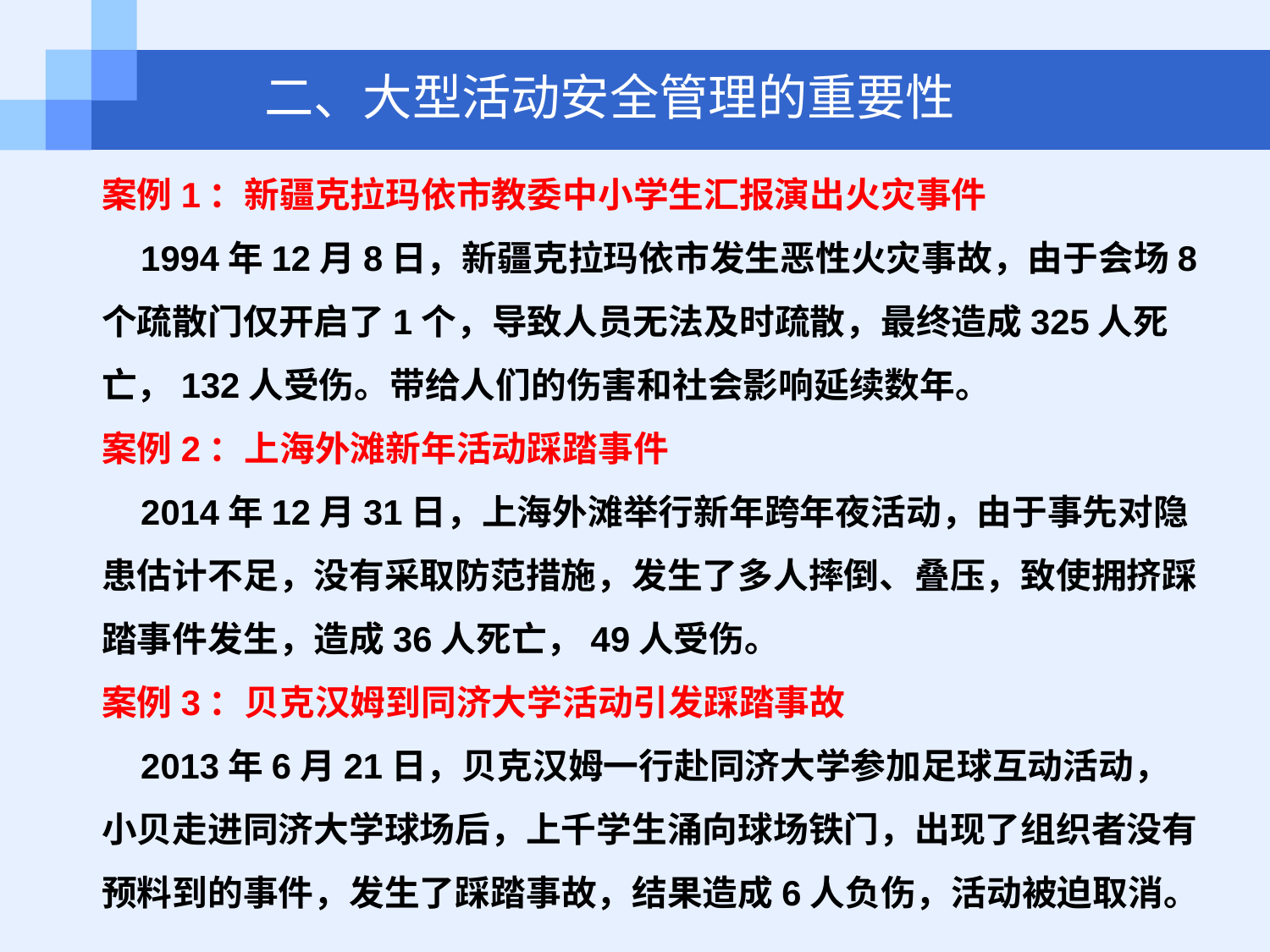

二、大型活动安全管理的重要性
案例1：新疆克拉玛依市教委中小学生汇报演出火灾事件
    1994年12月8日，新疆克拉玛依市发生恶性火灾事故，由于会场8个疏散门仅开启了1个，导致人员无法及时疏散，最终造成325人死亡，132人受伤。带给人们的伤害和社会影响延续数年。
案例2：上海外滩新年活动踩踏事件
    2014年12月31日，上海外滩举行新年跨年夜活动，由于事先对隐患估计不足，没有采取防范措施，发生了多人摔倒、叠压，致使拥挤踩踏事件发生，造成36人死亡，49人受伤。
案例3：贝克汉姆到同济大学活动引发踩踏事故
    2013年6月21日，贝克汉姆一行赴同济大学参加足球互动活动，小贝走进同济大学球场后，上千学生涌向球场铁门，出现了组织者没有预料到的事件，发生了踩踏事故，结果造成6人负伤，活动被迫取消。